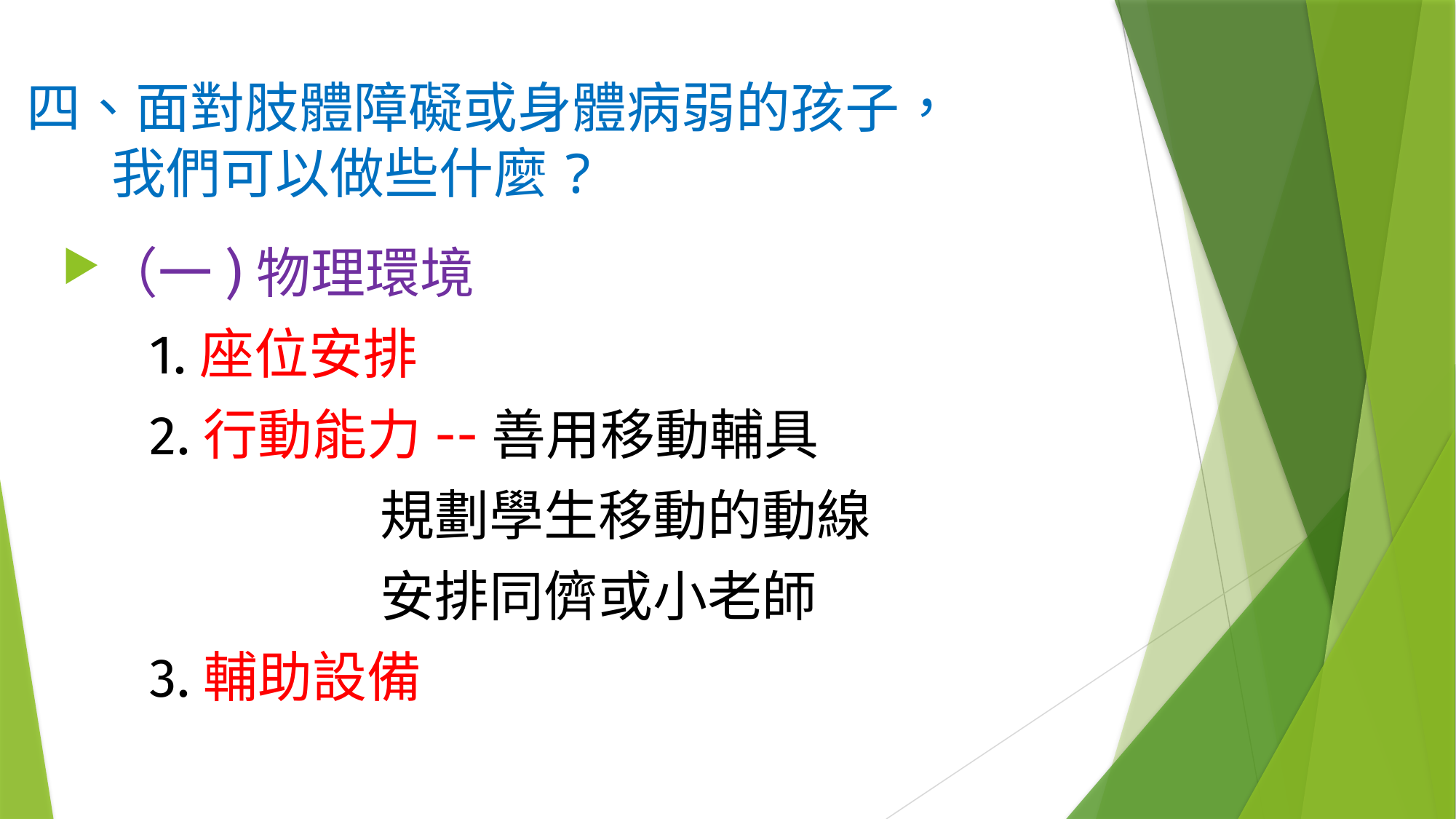

# 四、面對肢體障礙或身體病弱的孩子， 我們可以做些什麼?
（一)物理環境
      1.座位安排
      2.行動能力--善用移動輔具
                         規劃學生移動的動線
                         安排同儕或小老師
      3.輔助設備